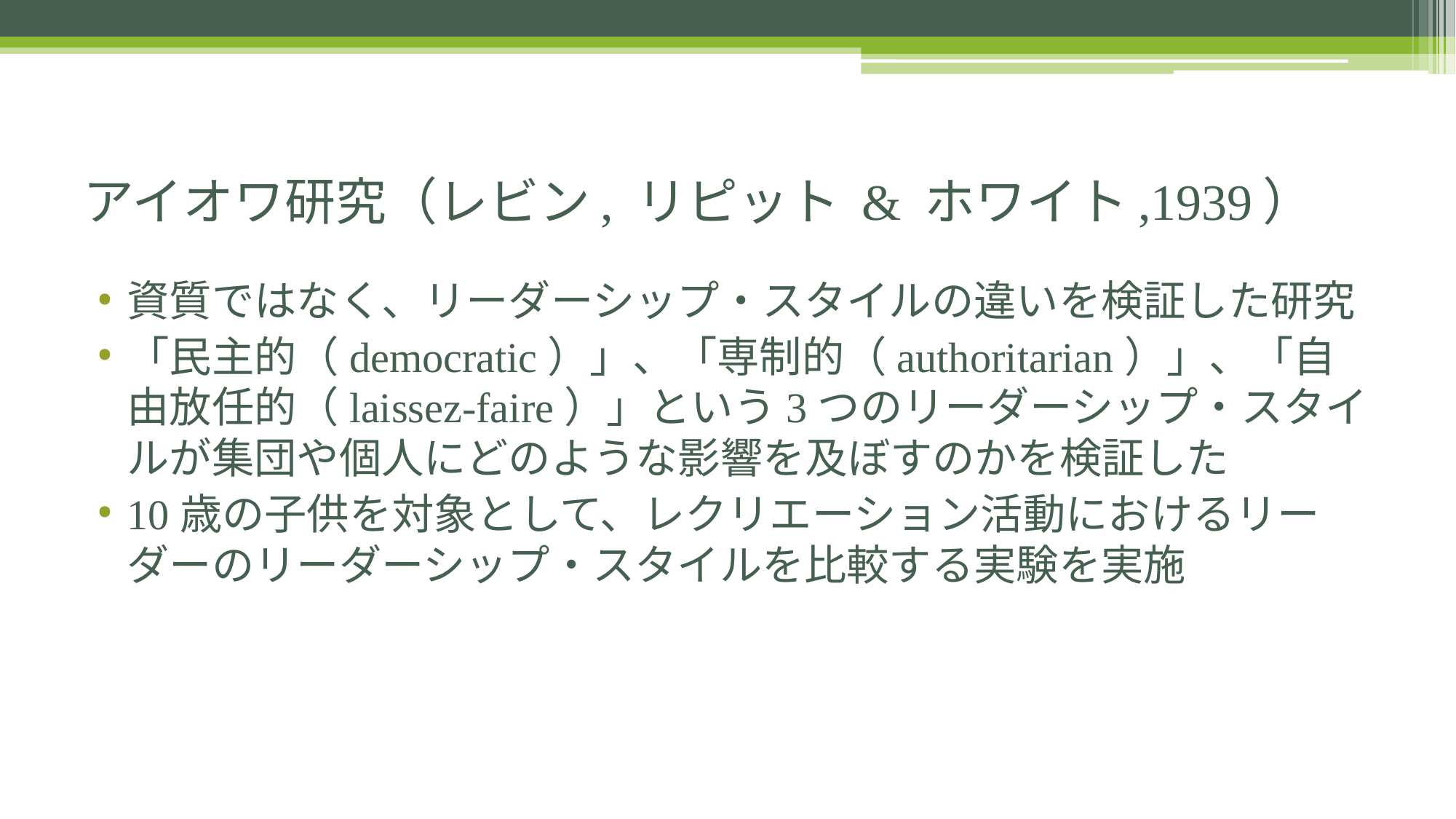

# アイオワ研究（レビン, リピット & ホワイト,1939）
資質ではなく、リーダーシップ・スタイルの違いを検証した研究
「民主的（democratic）」、「専制的（authoritarian）」、「自由放任的（laissez-faire）」という3つのリーダーシップ・スタイルが集団や個人にどのような影響を及ぼすのかを検証した
10歳の子供を対象として、レクリエーション活動におけるリーダーのリーダーシップ・スタイルを比較する実験を実施